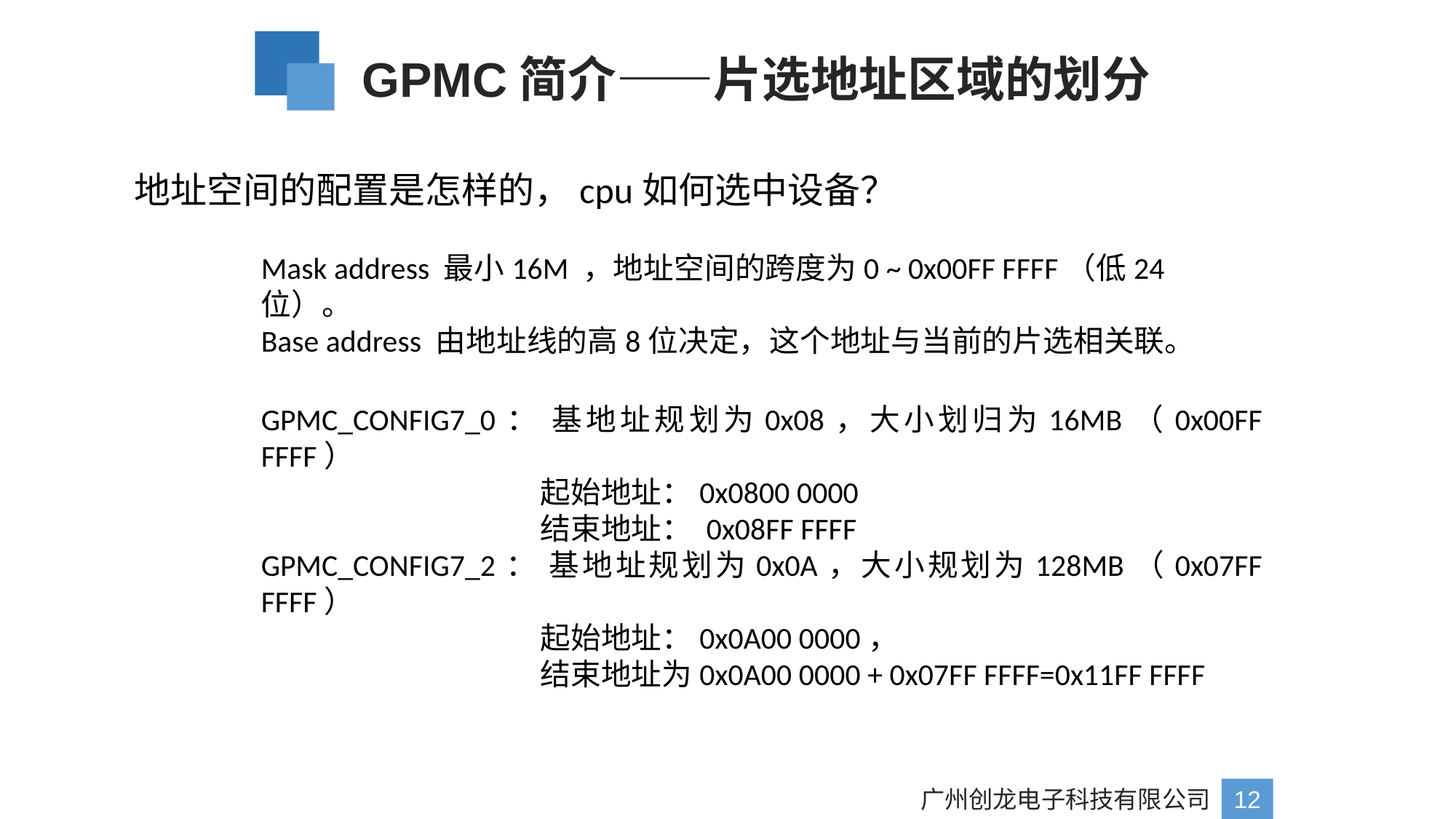

GPMC简介——片选地址区域的划分
地址空间的配置是怎样的，cpu如何选中设备？
Mask address 最小16M ，地址空间的跨度为0 ~ 0x00FF FFFF（低24位）。
Base address 由地址线的高8位决定，这个地址与当前的片选相关联。

GPMC_CONFIG7_0： 基地址规划为0x08，大小划归为16MB（0x00FF FFFF）
		        起始地址：0x0800 0000
		        结束地址： 0x08FF FFFF
GPMC_CONFIG7_2： 基地址规划为0x0A，大小规划为128MB（0x07FF FFFF）
		        起始地址：0x0A00 0000，
		        结束地址为0x0A00 0000 + 0x07FF FFFF=0x11FF FFFF

广州创龙电子科技有限公司
12